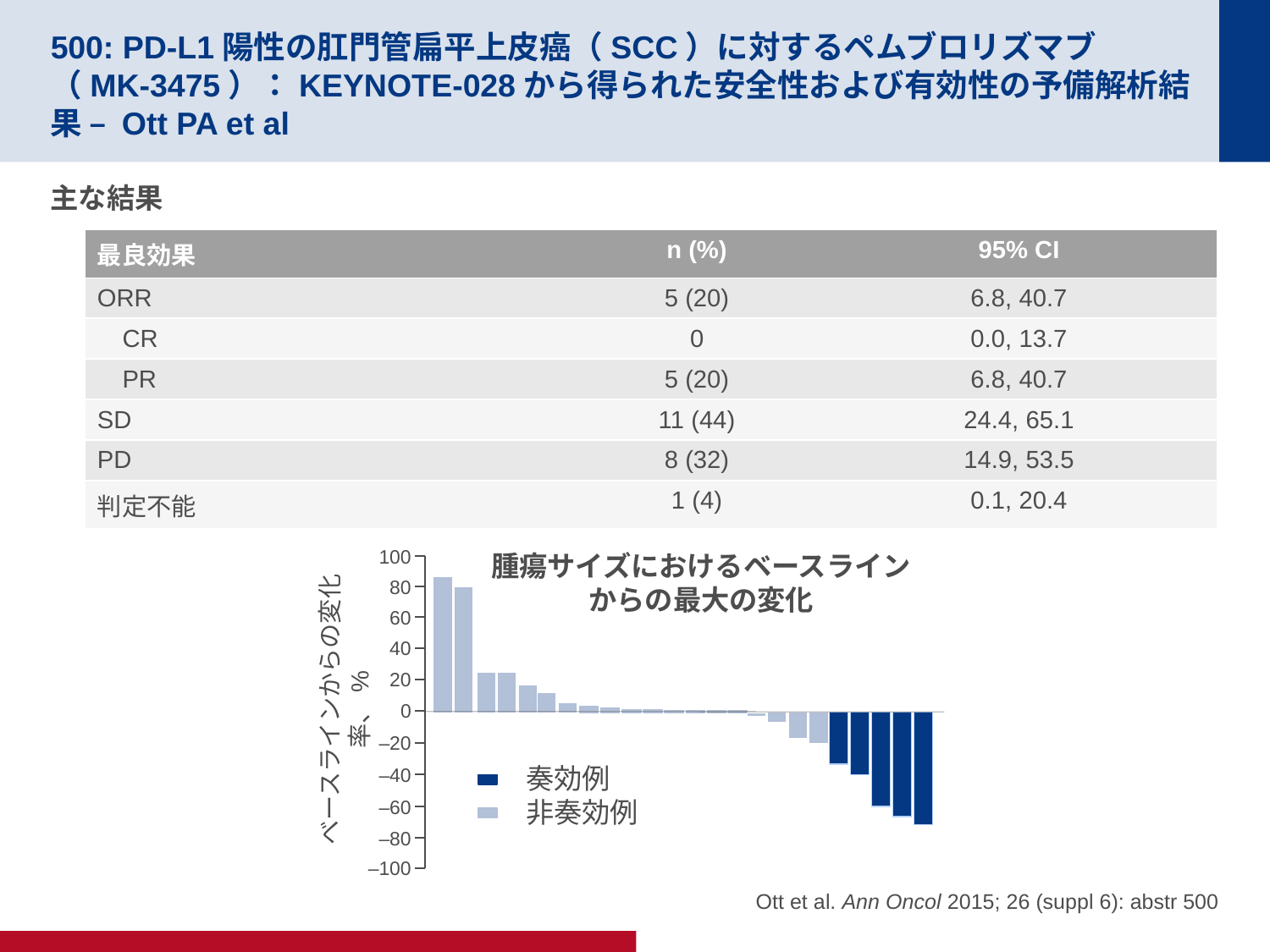

# 500: PD-L1陽性の肛門管扁平上皮癌（SCC）に対するペムブロリズマブ（MK-3475）：KEYNOTE-028から得られた安全性および有効性の予備解析結果 – Ott PA et al
主な結果

| 最良効果 | n (%) | 95% CI |
| --- | --- | --- |
| ORR | 5 (20) | 6.8, 40.7 |
| CR | 0 | 0.0, 13.7 |
| PR | 5 (20) | 6.8, 40.7 |
| SD | 11 (44) | 24.4, 65.1 |
| PD | 8 (32) | 14.9, 53.5 |
| 判定不能 | 1 (4) | 0.1, 20.4 |
100
腫瘍サイズにおけるベースラインからの最大の変化

80

60
40
20

ベースラインからの変化率、%
0

–20
奏効例
非奏効例
–40

–60

–80
Ott et al. Ann Oncol 2015; 26 (suppl 6): abstr 500
–100